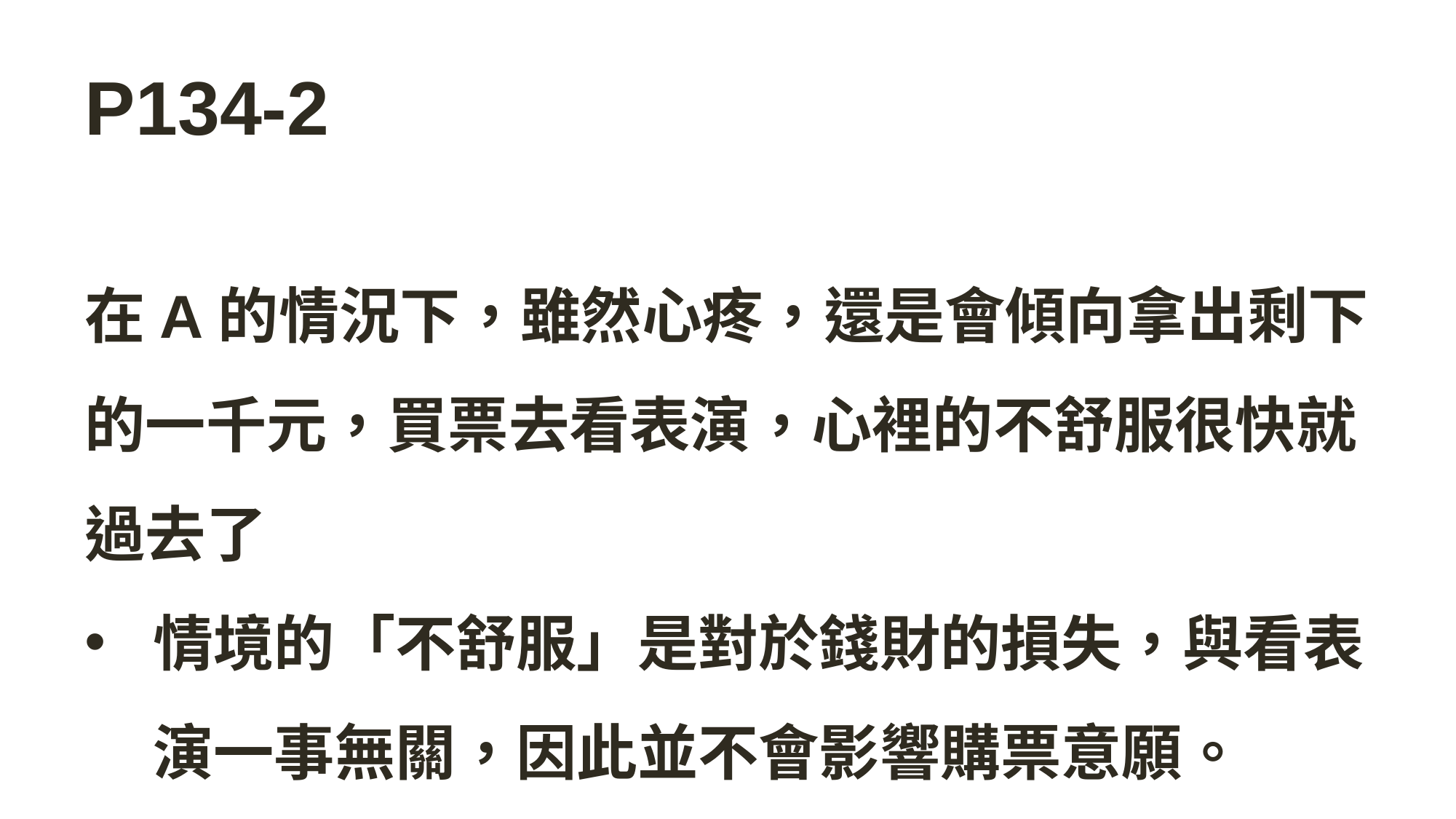

P134-2
在A的情況下，雖然心疼，還是會傾向拿出剩下的一千元，買票去看表演，心裡的不舒服很快就過去了
情境的「不舒服」是對於錢財的損失，與看表演一事無關，因此並不會影響購票意願。